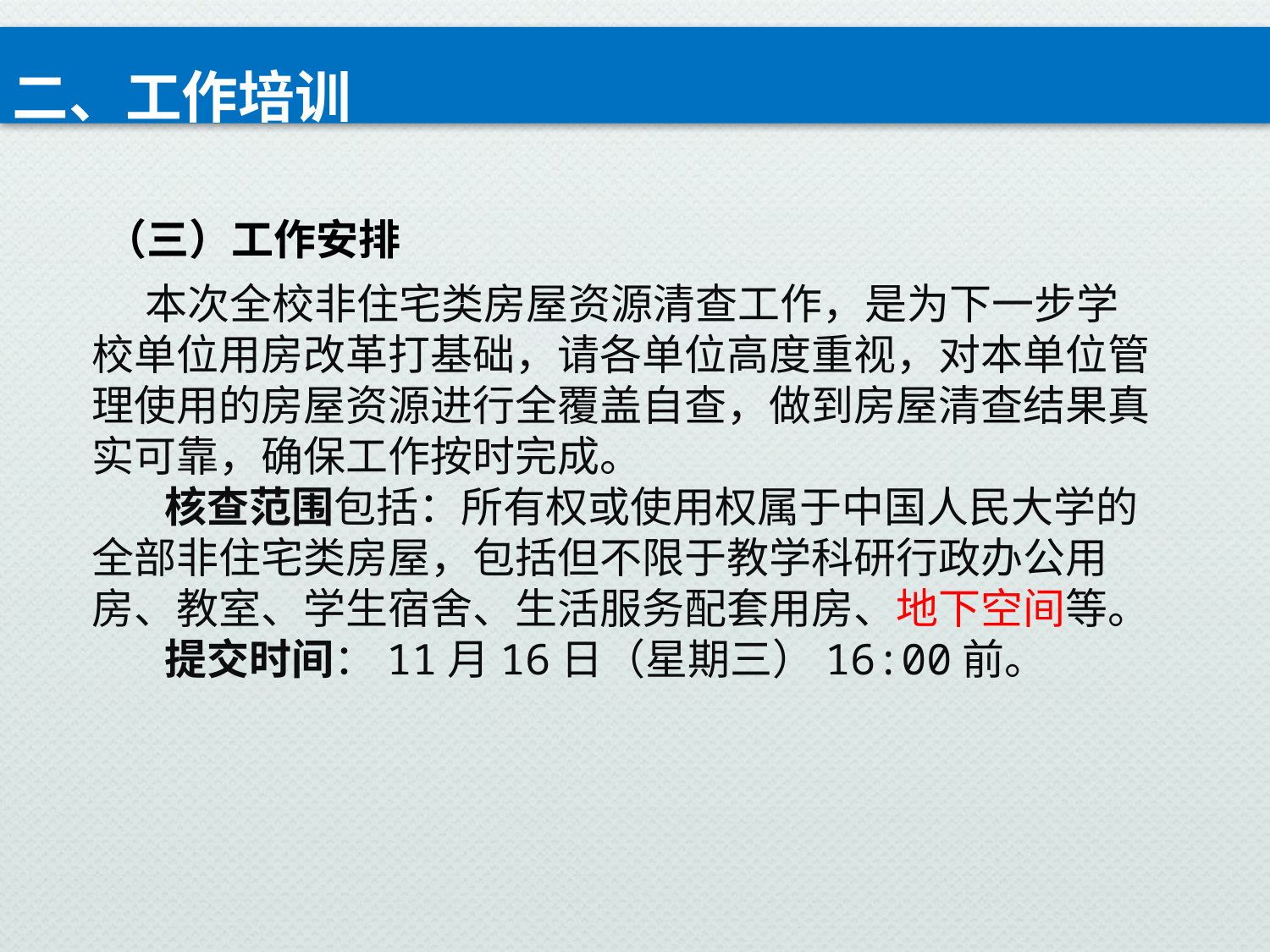

二、工作培训
（三）工作安排

本次全校非住宅类房屋资源清查工作，是为下一步学校单位用房改革打基础，请各单位高度重视，对本单位管理使用的房屋资源进行全覆盖自查，做到房屋清查结果真实可靠，确保工作按时完成。
 核查范围包括：所有权或使用权属于中国人民大学的全部非住宅类房屋，包括但不限于教学科研行政办公用房、教室、学生宿舍、生活服务配套用房、地下空间等。
 提交时间：11月16日（星期三）16:00前。